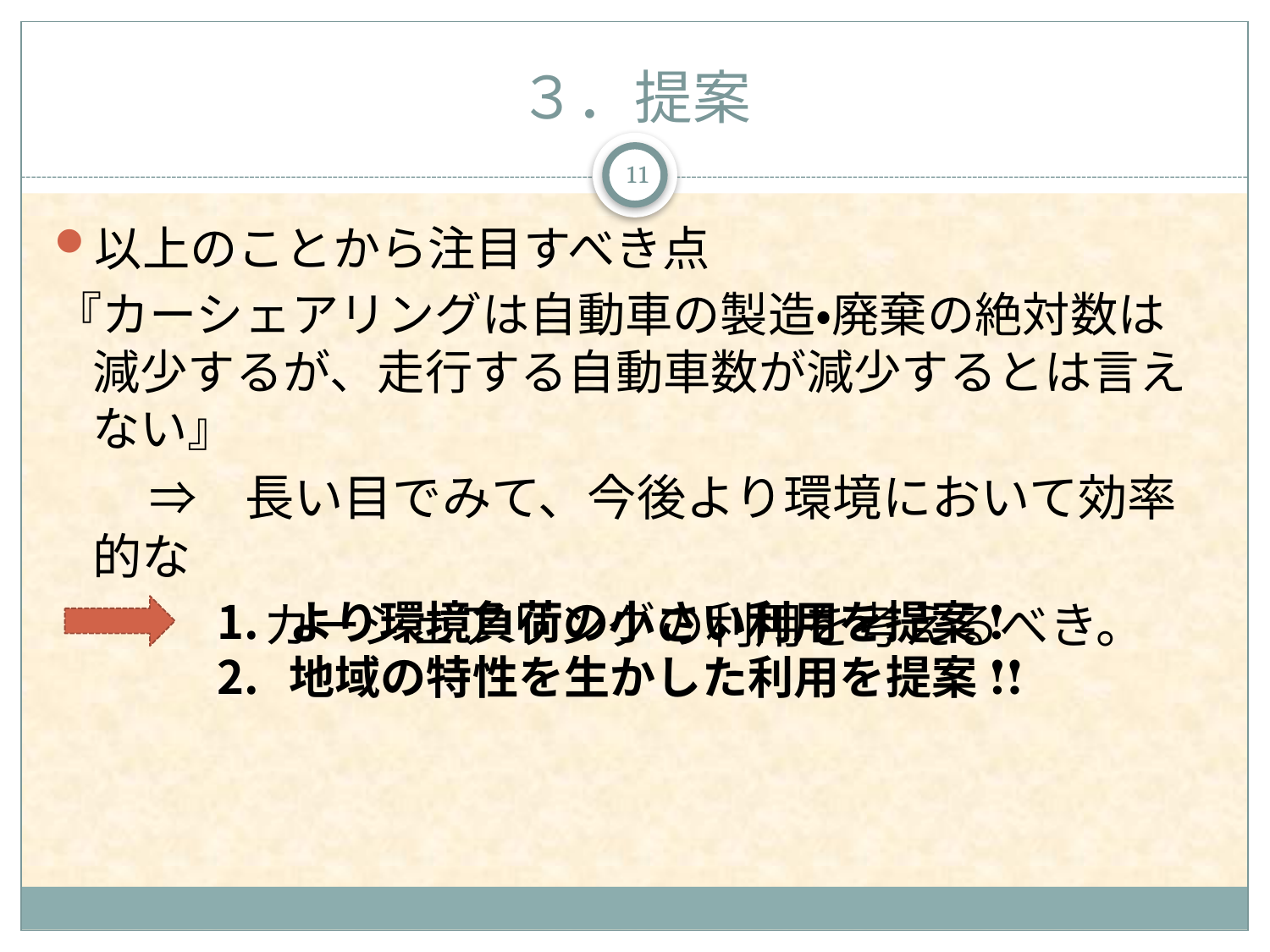

# ３．提案
11
以上のことから注目すべき点
『カーシェアリングは自動車の製造・廃棄の絶対数は減少するが、走行する自動車数が減少するとは言えない』
　　⇒　長い目でみて、今後より環境において効率的な
　　　　 カーシェアリングの利用を考えるべき。

より環境負荷の小さい利用を提案!
地域の特性を生かした利用を提案!!